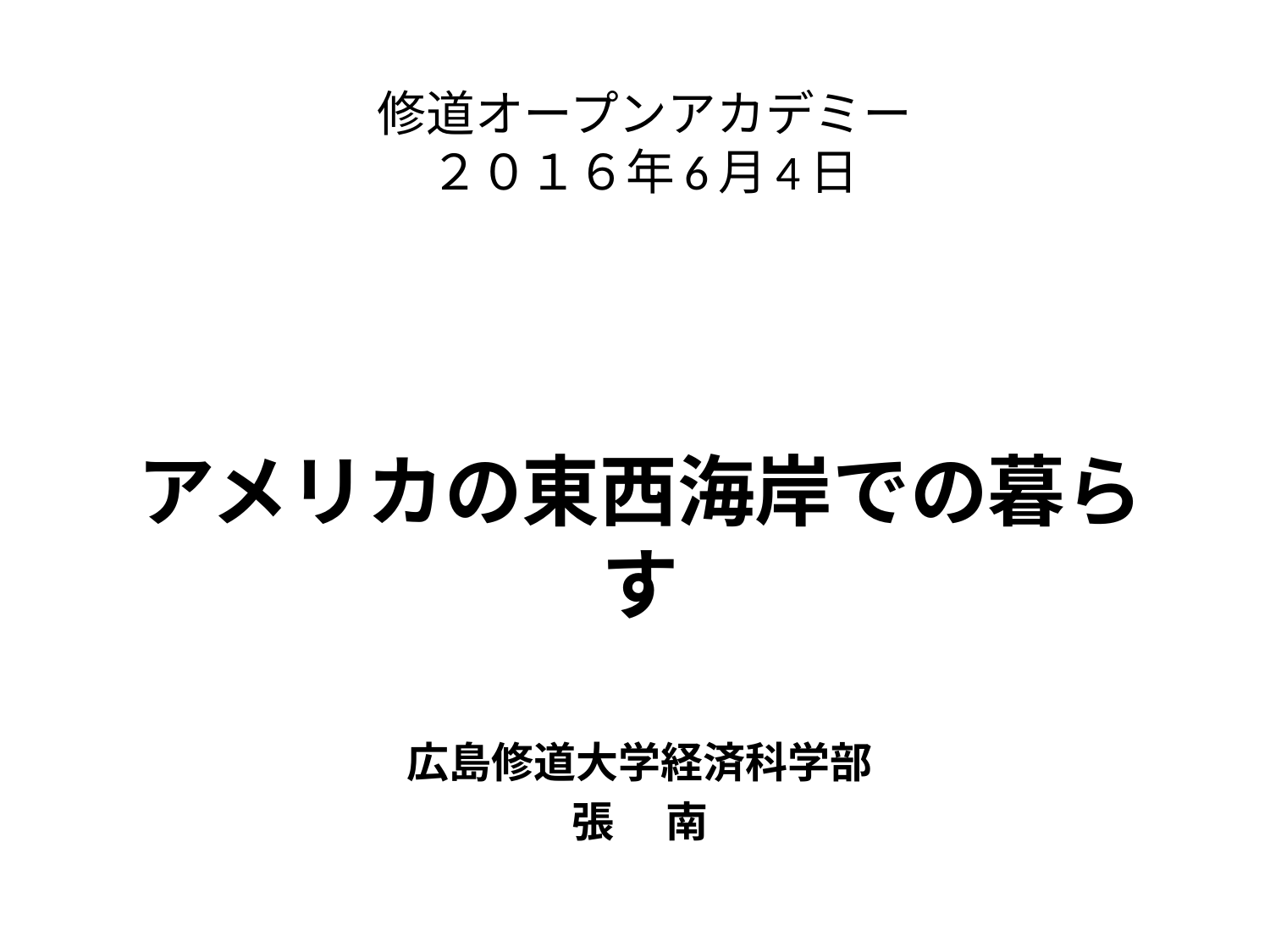

# 修道オープンアカデミー ２０１６年6月4日

アメリカの東西海岸での暮らす

広島修道大学経済科学部
張 　南